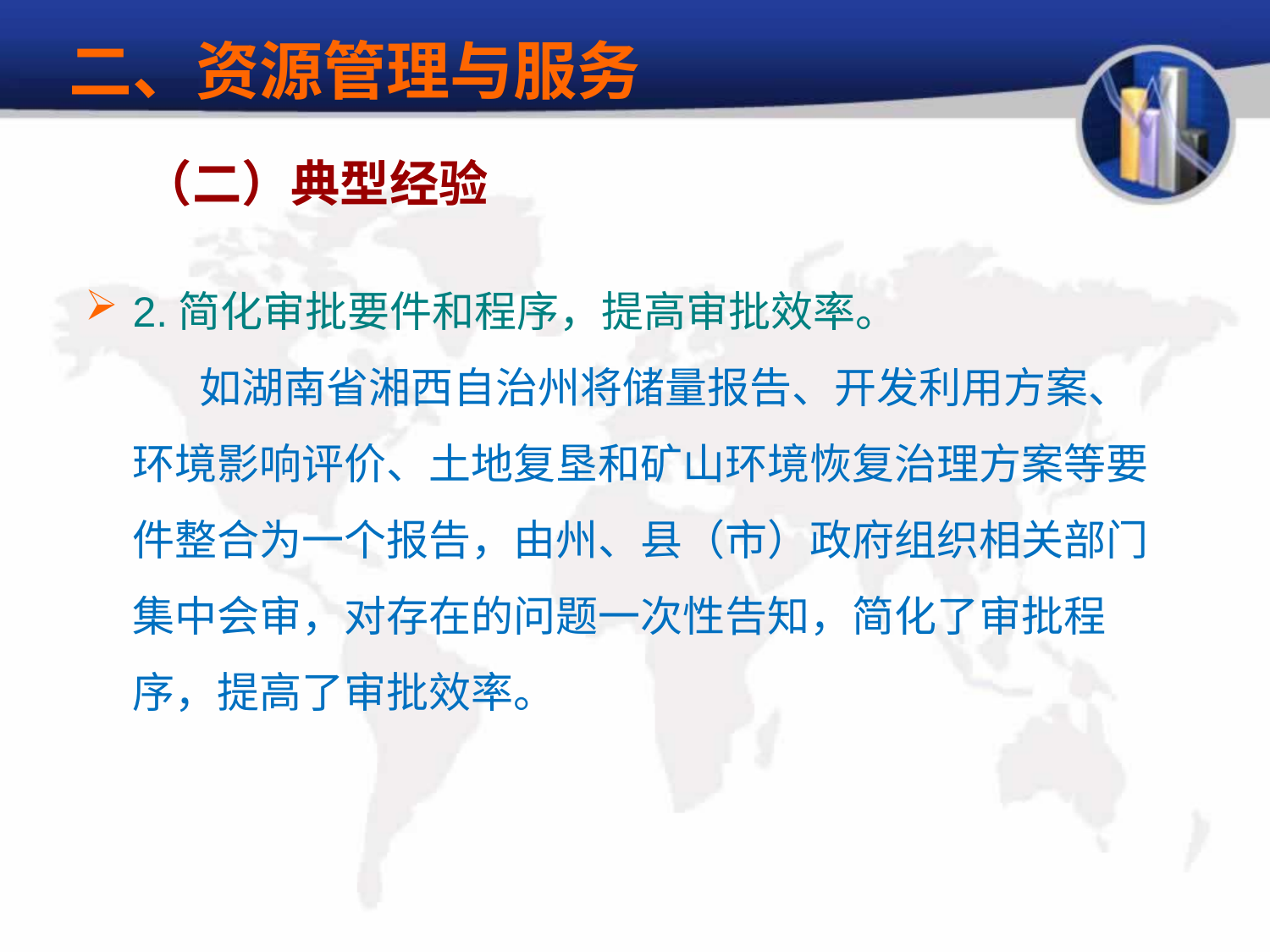

二、资源管理与服务
（二）典型经验
2.简化审批要件和程序，提高审批效率。
       如湖南省湘西自治州将储量报告、开发利用方案、环境影响评价、土地复垦和矿山环境恢复治理方案等要件整合为一个报告，由州、县（市）政府组织相关部门集中会审，对存在的问题一次性告知，简化了审批程序，提高了审批效率。